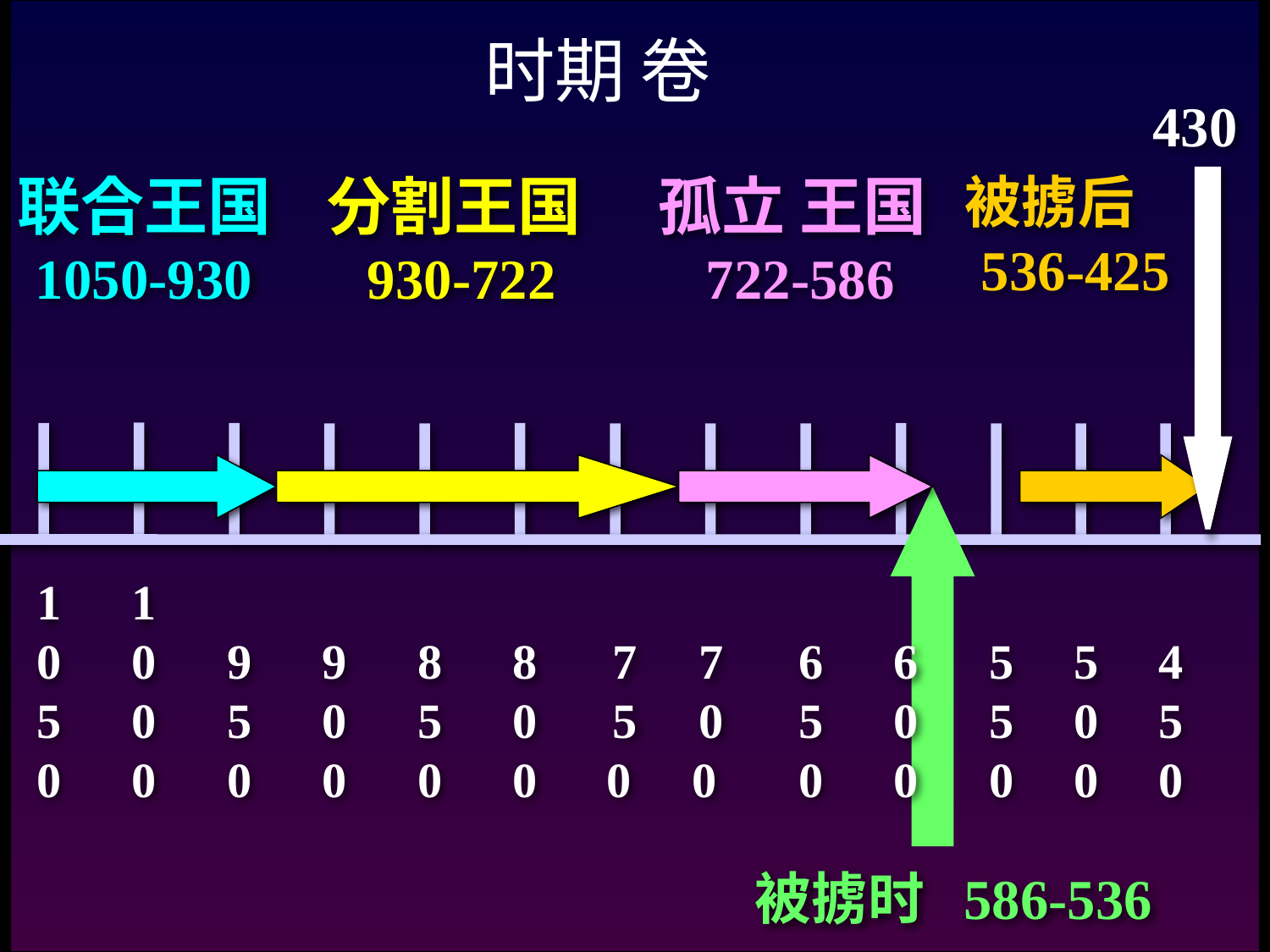

时期 卷
430
联合王国 1050-930
分割王国930-722
孤立 王国722-586
被掳后     536-425

1050
1000
 950
 900
 850
 800
   7 5 0
   7 0 0
 650
 600
 550
 500
 450
被掳时  586-536